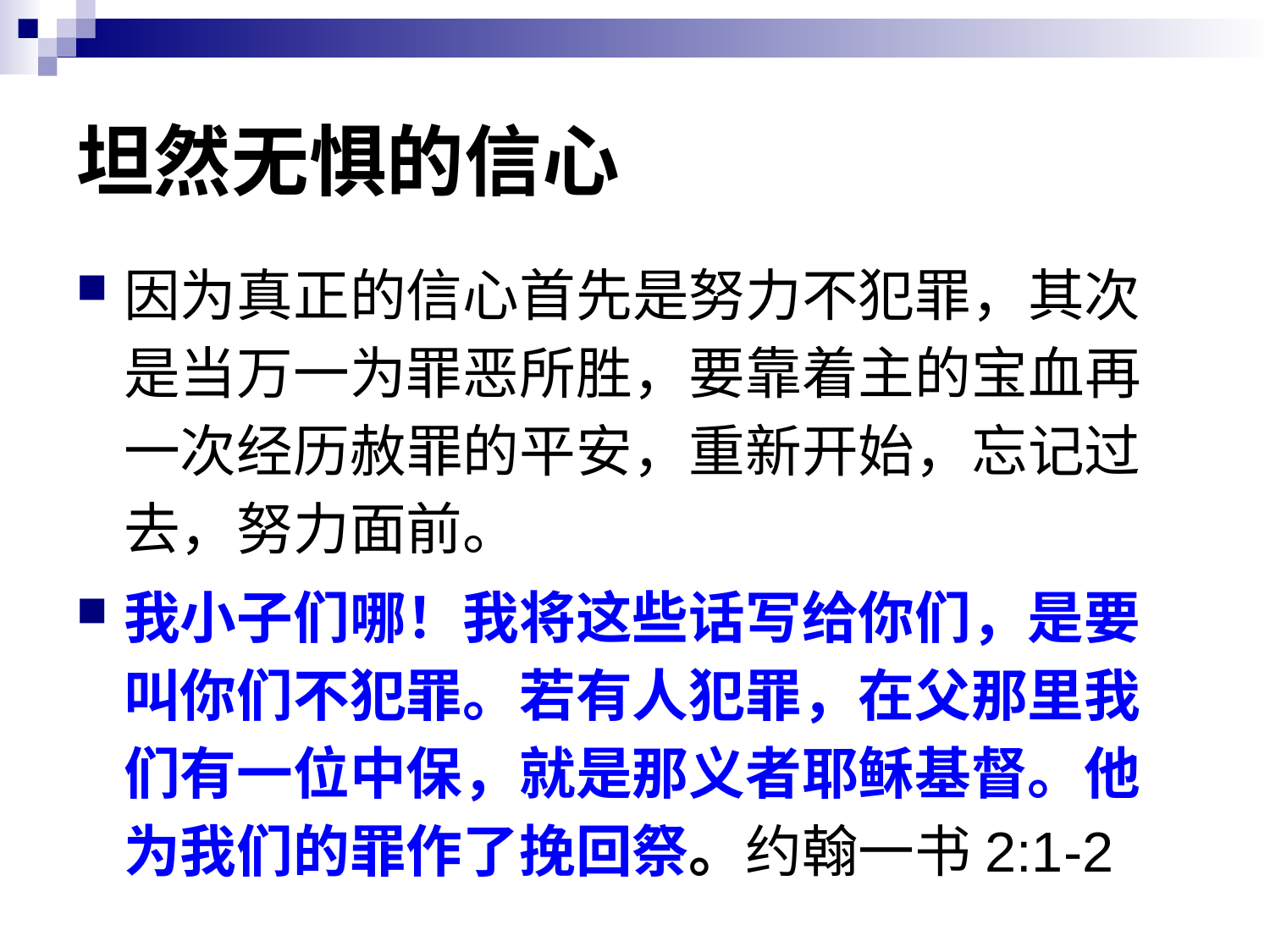

# 坦然无惧的信心
因为真正的信心首先是努力不犯罪，其次是当万一为罪恶所胜，要靠着主的宝血再一次经历赦罪的平安，重新开始，忘记过去，努力面前。
我小子们哪！我将这些话写给你们，是要叫你们不犯罪。若有人犯罪，在父那里我们有一位中保，就是那义者耶稣基督。他为我们的罪作了挽回祭。约翰一书2:1-2